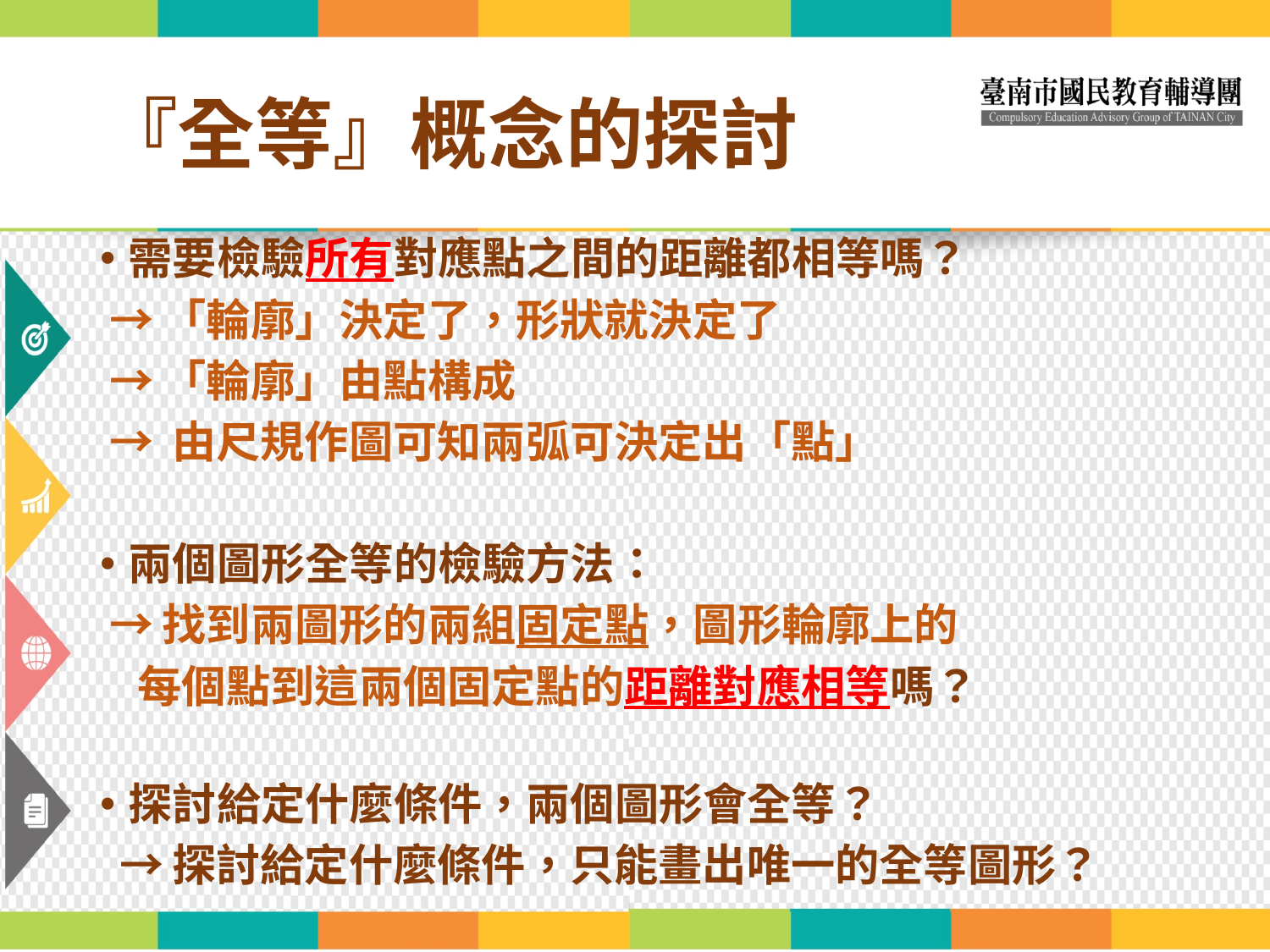

# 『全等』概念的探討
需要檢驗所有對應點之間的距離都相等嗎？
 →「輪廓」決定了，形狀就決定了
 →「輪廓」由點構成
 → 由尺規作圖可知兩弧可決定出「點」

兩個圖形全等的檢驗方法：
 →找到兩圖形的兩組固定點，圖形輪廓上的
   每個點到這兩個固定點的距離對應相等嗎？

探討給定什麼條件，兩個圖形會全等？
  →探討給定什麼條件，只能畫出唯一的全等圖形？